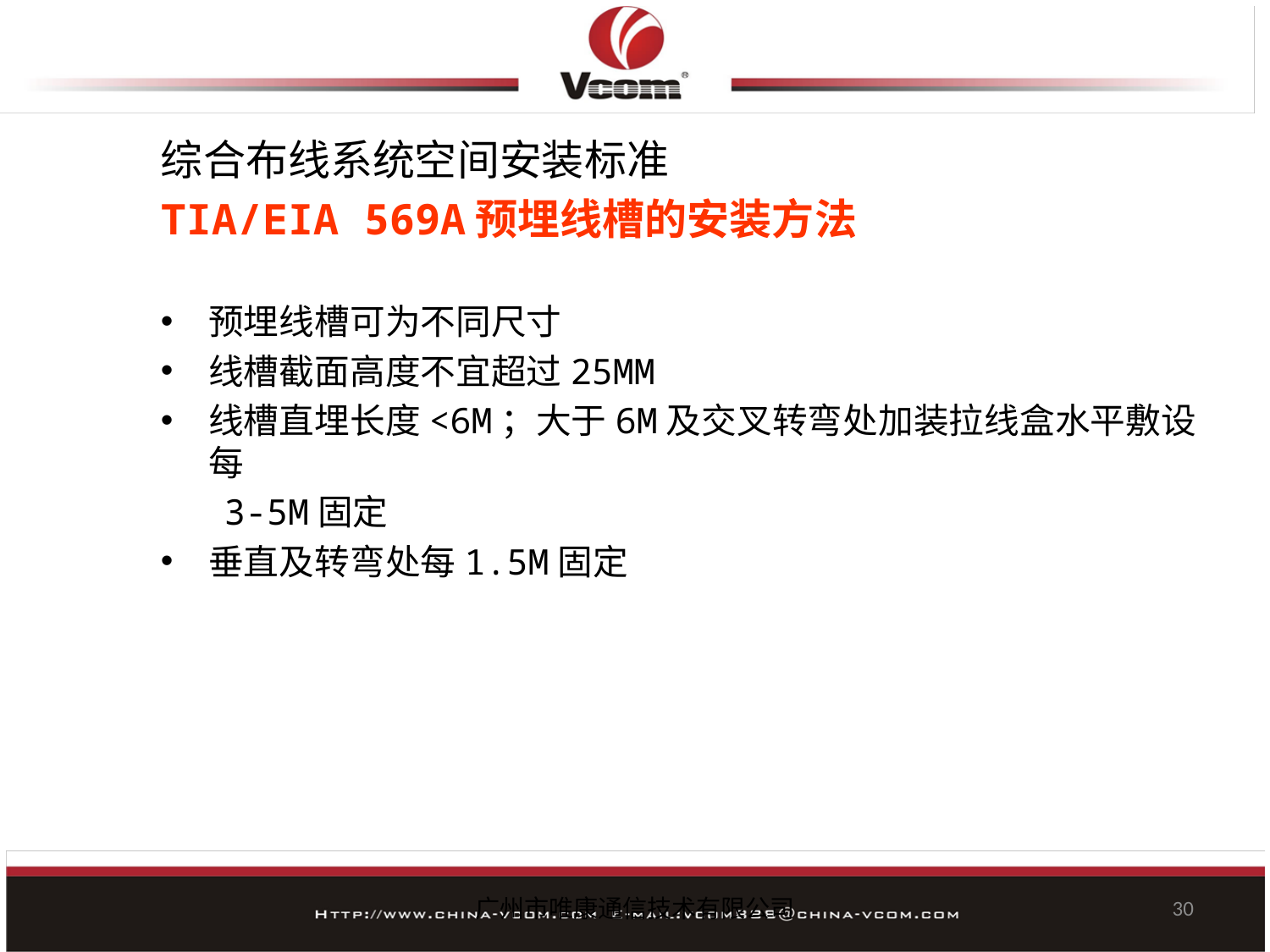

综合布线系统空间安装标准
TIA/EIA 569A预埋线槽的安装方法

预埋线槽可为不同尺寸
线槽截面高度不宜超过25MM
线槽直埋长度<6M；大于6M及交叉转弯处加装拉线盒水平敷设每
   3-5M固定
垂直及转弯处每1.5M固定

广州市唯康通信技术有限公司
30